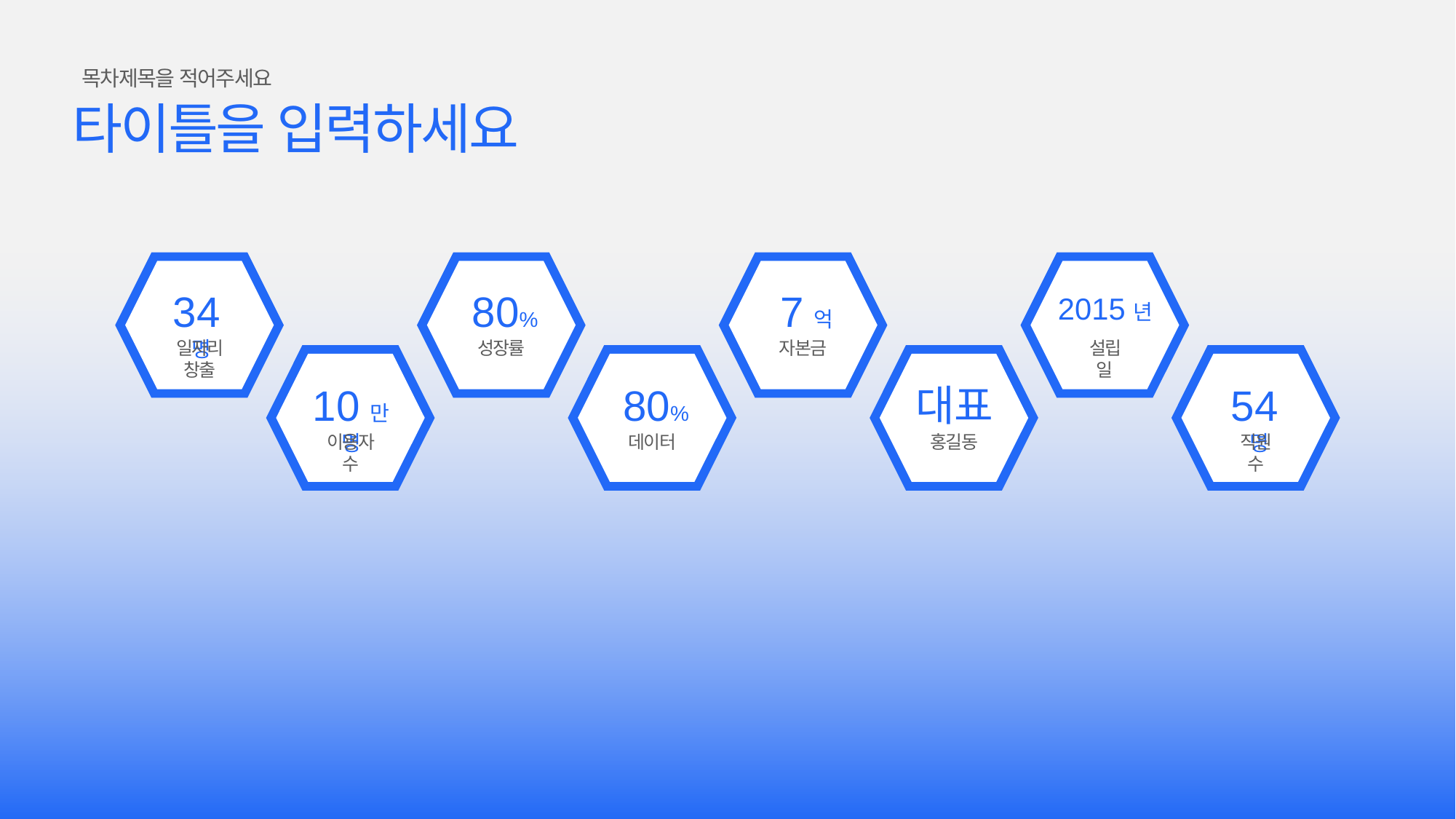

목차제목을 적어주세요
타이틀을 입력하세요

34명
80%
7억
2015년
일자리 창출
성장률
자본금
설립일

10만 명
80%
대표
54명
이용자 수
데이터
홍길동
직원 수
강조하고 싶은 텍스트를 입력해주세요
안녕하세요, 미스터 피피티입니다.  저는 SNS에서 피피티 디자인 관련 내용을
제공해드리고 있습니다. 주로 인스타그램, 유튜브 그리고 블로그에서 활동 중입니다.